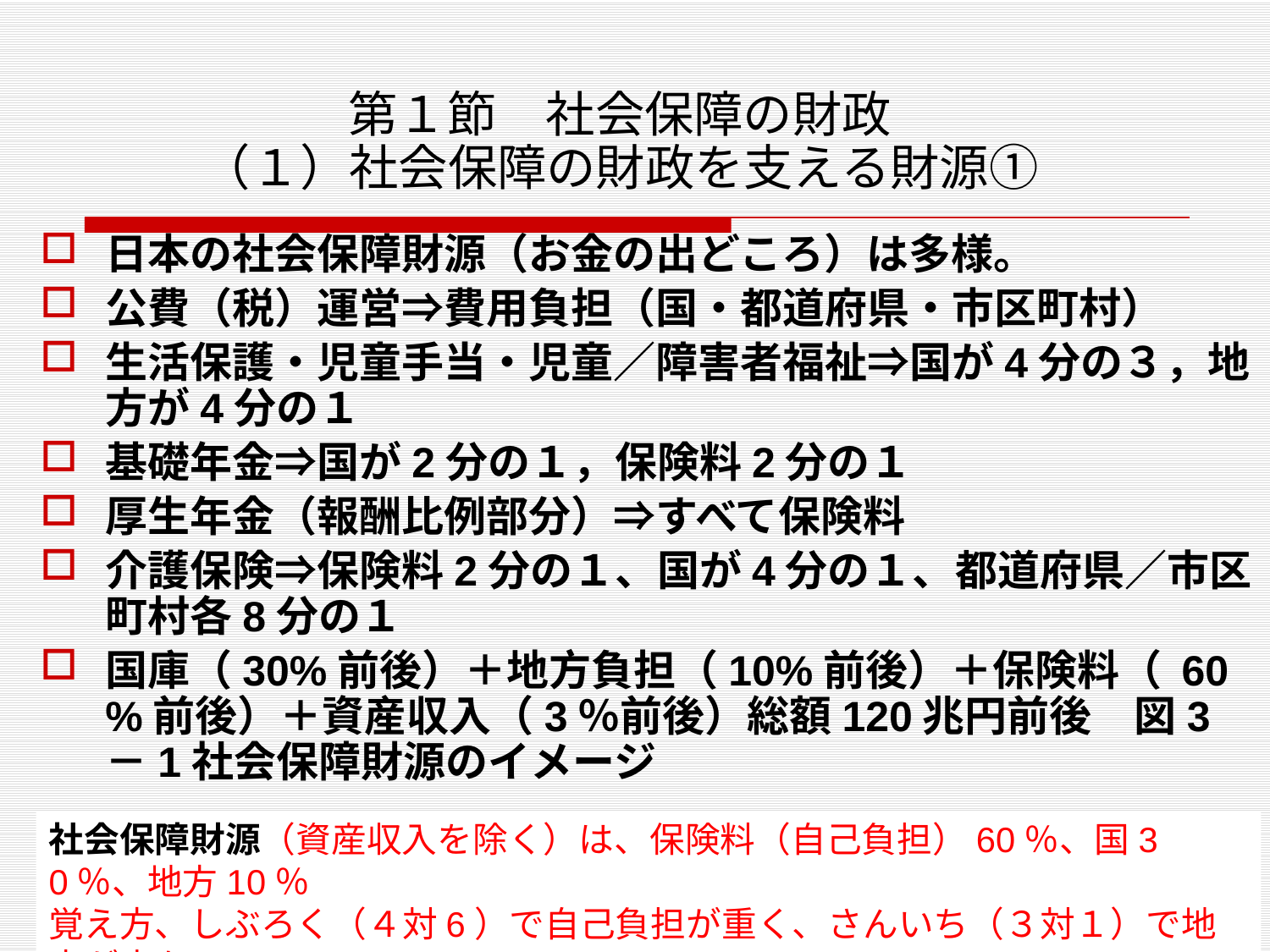

# 第１節　社会保障の財政 （１）社会保障の財政を支える財源①
日本の社会保障財源（お金の出どころ）は多様。
公費（税）運営⇒費用負担（国・都道府県・市区町村）
生活保護・児童手当・児童／障害者福祉⇒国が4分の３，地方が4分の１
基礎年金⇒国が2分の１，保険料2分の１
厚生年金（報酬比例部分）⇒すべて保険料
介護保険⇒保険料2分の１、国が4分の１、都道府県／市区町村各8分の１
国庫（30%前後）＋地方負担（10%前後）＋保険料（ 60 %前後）＋資産収入（3％前後）総額120兆円前後　図3－1社会保障財源のイメージ

社会保障財源（資産収入を除く）は、保険料（自己負担）60％、国30％、地方10％
覚え方、しぶろく（４対6）で自己負担が重く、さんいち（３対１）で地方が少ない。